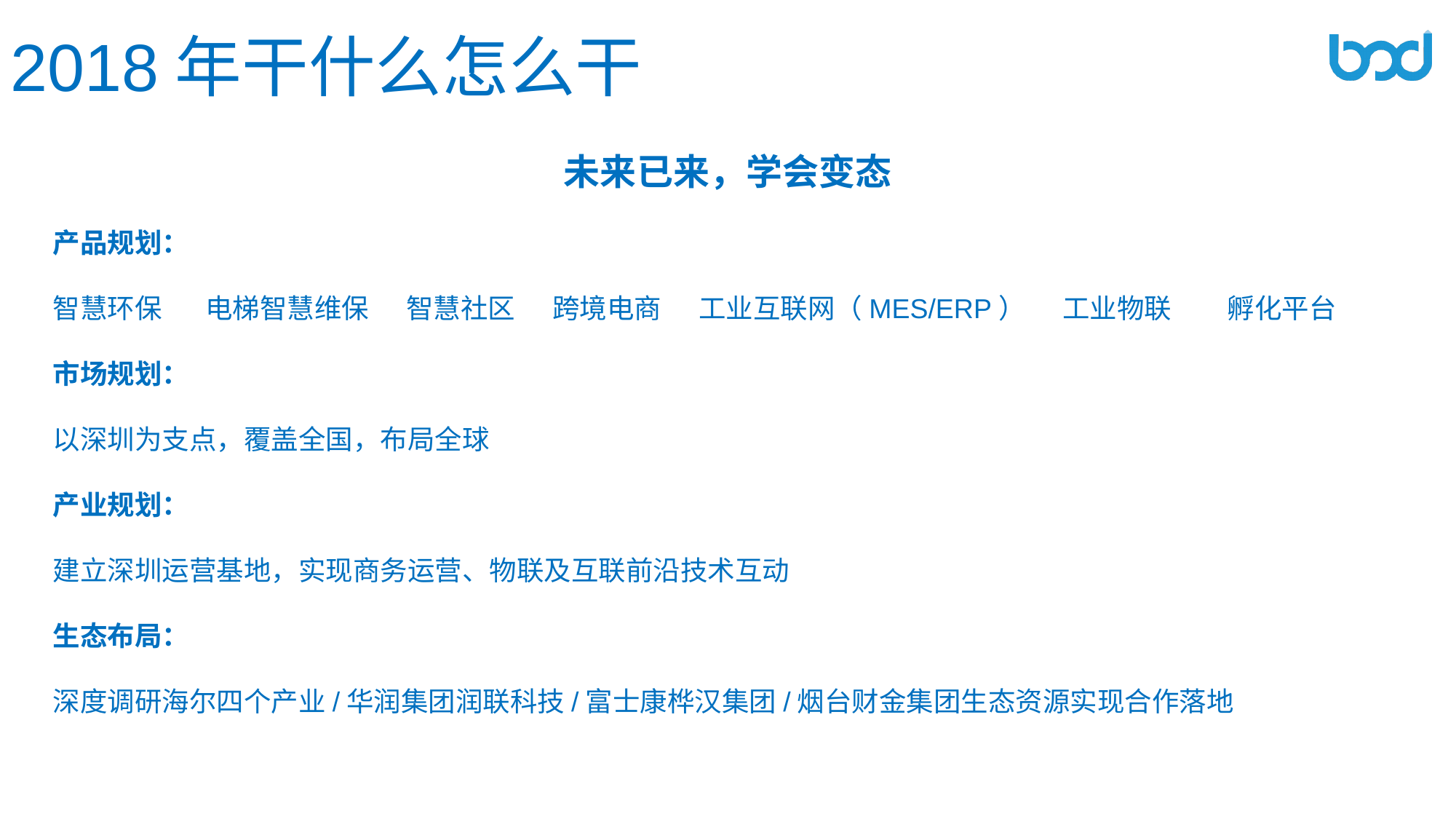

2018年干什么怎么干
未来已来，学会变态

产品规划：

智慧环保       电梯智慧维保      智慧社区      跨境电商      工业互联网（MES/ERP）      工业物联         孵化平台

市场规划：

以深圳为支点，覆盖全国，布局全球

产业规划：

建立深圳运营基地，实现商务运营、物联及互联前沿技术互动

生态布局：

深度调研海尔四个产业/华润集团润联科技/富士康桦汉集团/烟台财金集团生态资源实现合作落地